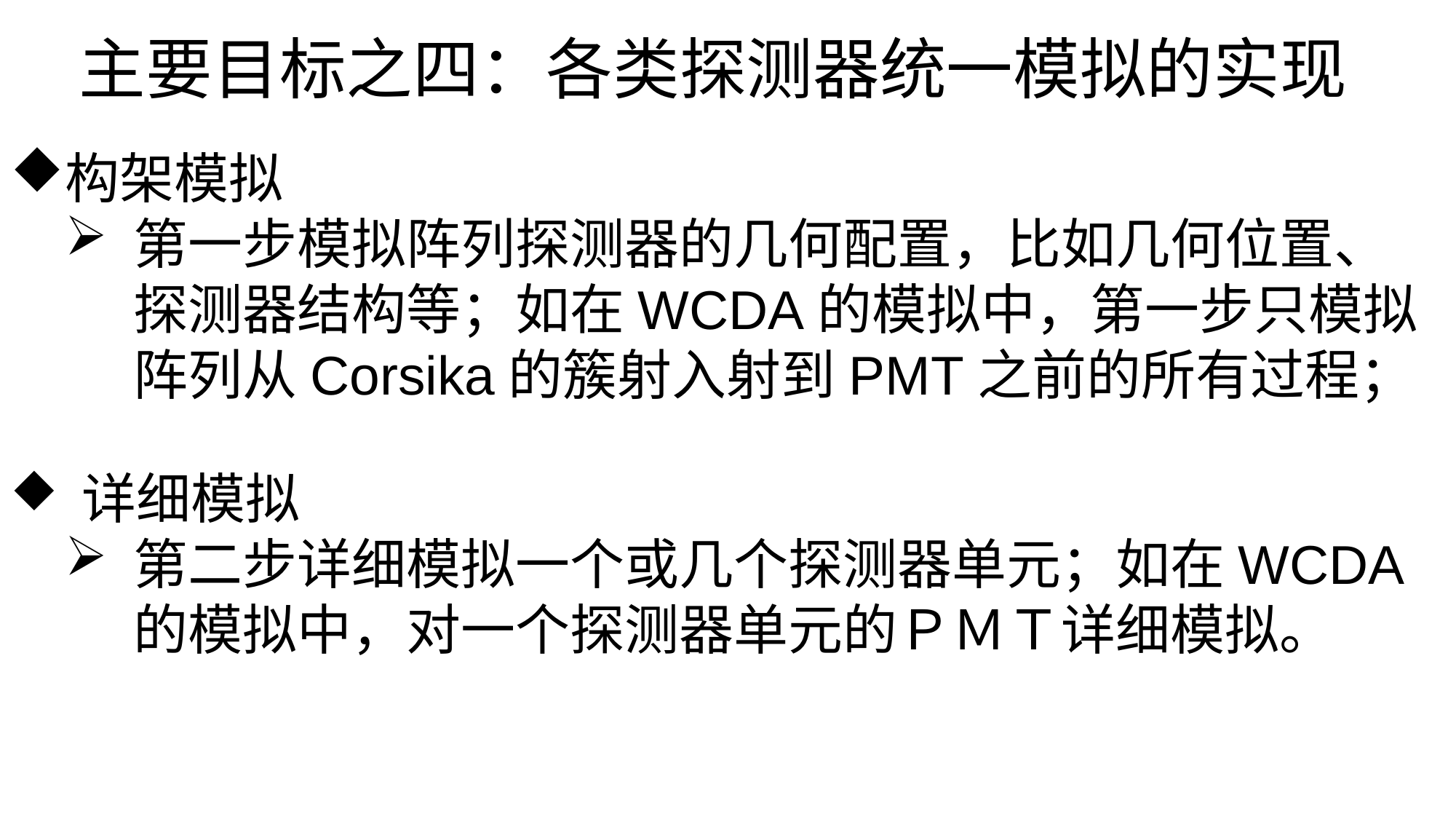

主要目标之四：各类探测器统一模拟的实现
构架模拟
第一步模拟阵列探测器的几何配置，比如几何位置、探测器结构等；如在WCDA的模拟中，第一步只模拟阵列从Corsika的簇射入射到PMT之前的所有过程；

 详细模拟
第二步详细模拟一个或几个探测器单元；如在WCDA的模拟中，对一个探测器单元的ＰＭＴ详细模拟。